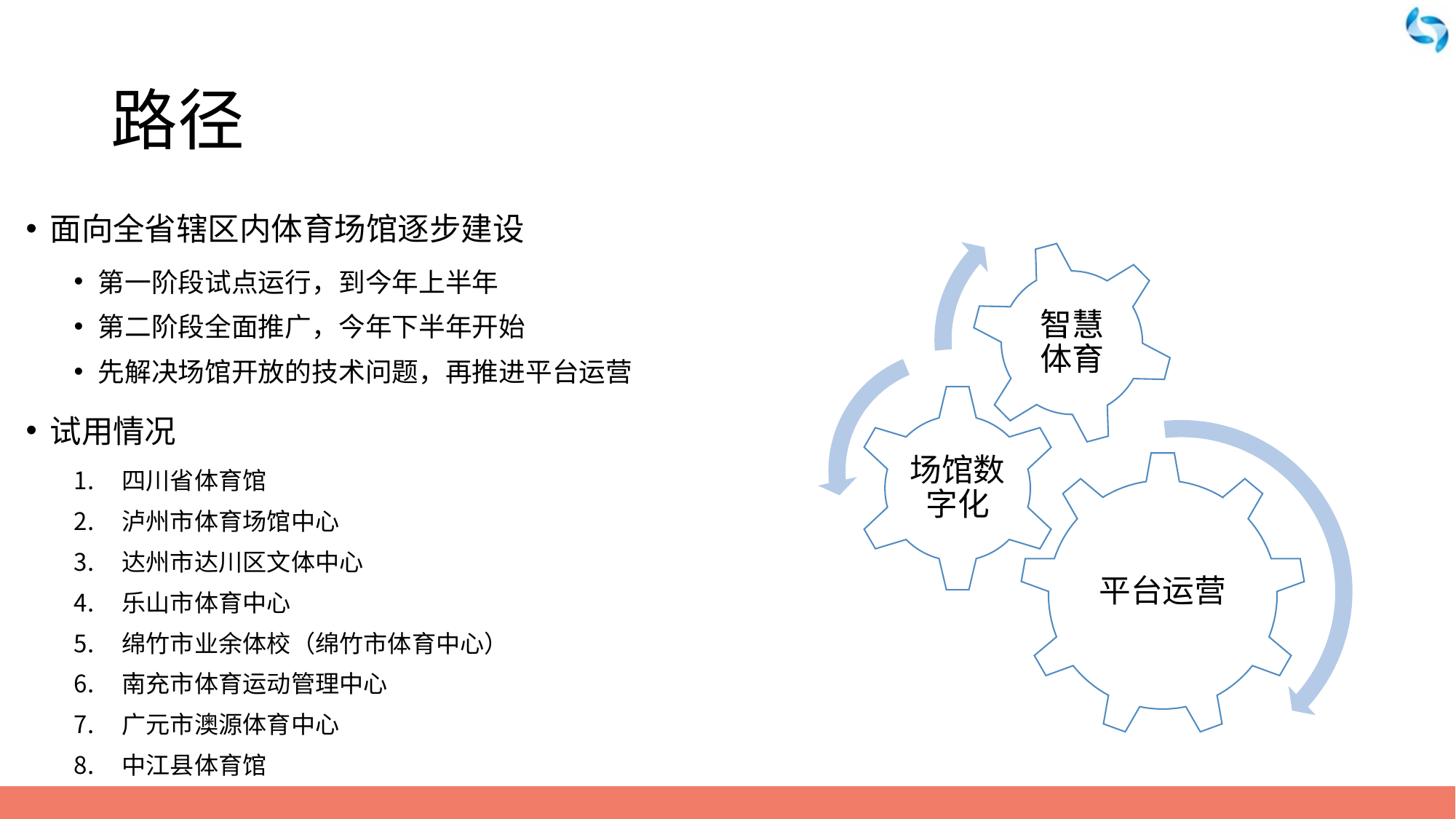

# 路径

面向全省辖区内体育场馆逐步建设
第一阶段试点运行，到今年上半年
第二阶段全面推广，今年下半年开始
先解决场馆开放的技术问题，再推进平台运营
试用情况
四川省体育馆
泸州市体育场馆中心
达州市达川区文体中心
乐山市体育中心
绵竹市业余体校（绵竹市体育中心）
南充市体育运动管理中心
广元市澳源体育中心
中江县体育馆
平台运营
场馆数字化
智慧体育